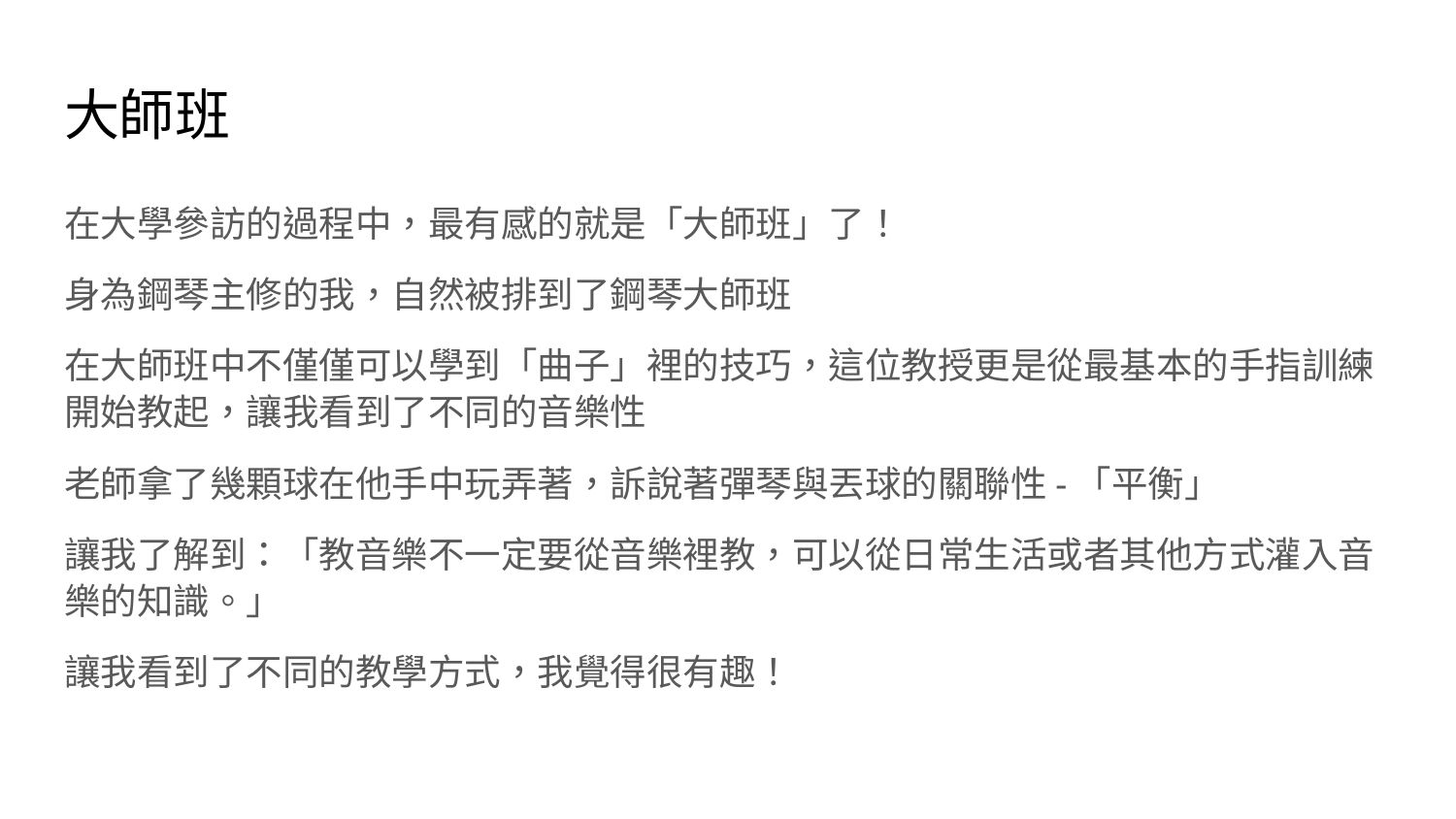

# 大師班
在大學參訪的過程中，最有感的就是「大師班」了！
身為鋼琴主修的我，自然被排到了鋼琴大師班
在大師班中不僅僅可以學到「曲子」裡的技巧，這位教授更是從最基本的手指訓練開始教起，讓我看到了不同的音樂性
老師拿了幾顆球在他手中玩弄著，訴說著彈琴與丟球的關聯性-「平衡」
讓我了解到：「教音樂不一定要從音樂裡教，可以從日常生活或者其他方式灌入音樂的知識。」
讓我看到了不同的教學方式，我覺得很有趣！